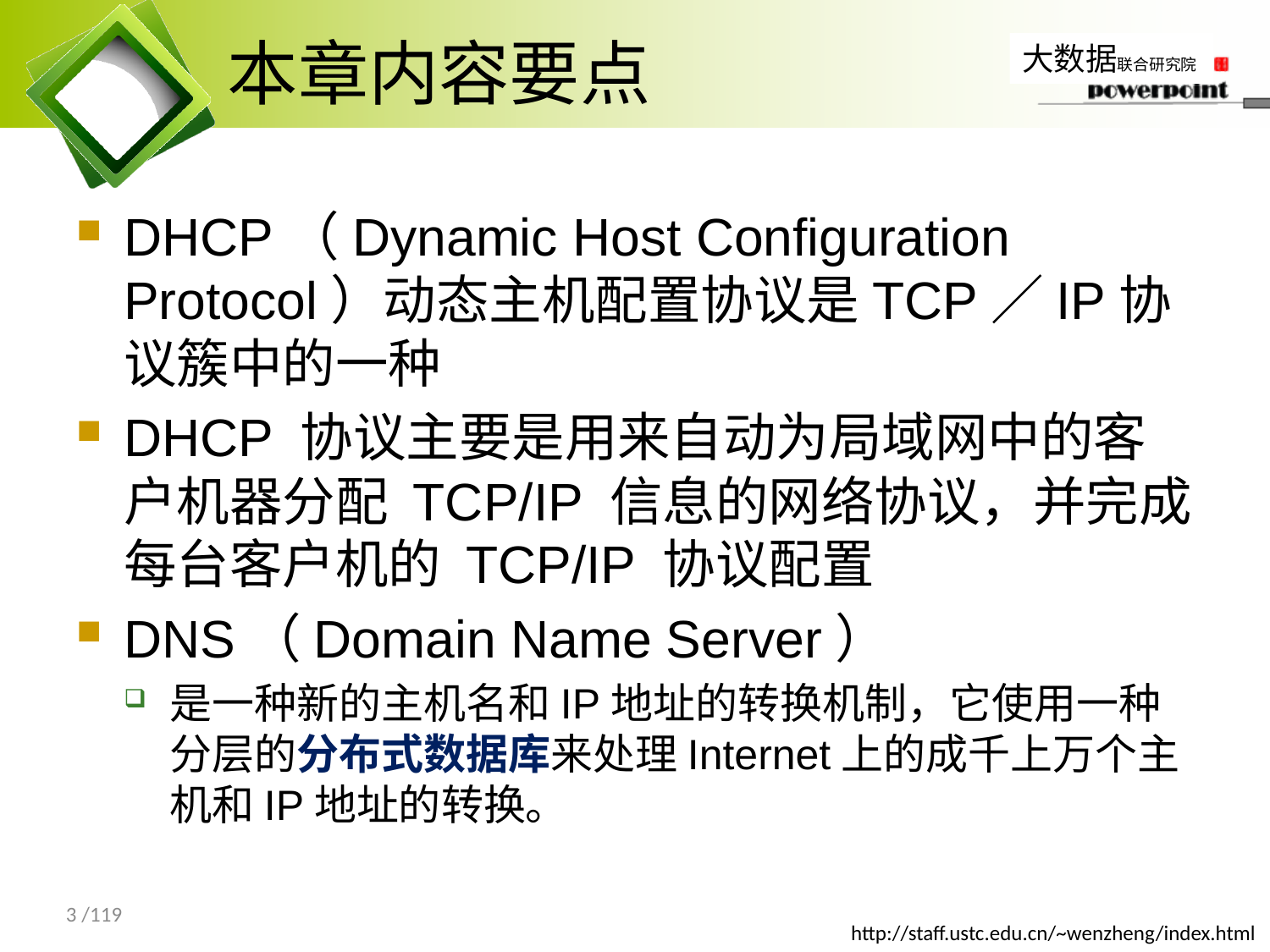

# 本章内容要点

DHCP（Dynamic Host Configuration Protocol）动态主机配置协议是TCP／IP协议簇中的一种
DHCP 协议主要是用来自动为局域网中的客户机器分配 TCP/IP 信息的网络协议，并完成每台客户机的 TCP/IP 协议配置
DNS（Domain Name Server）
是一种新的主机名和IP地址的转换机制，它使用一种分层的分布式数据库来处理Internet上的成千上万个主机和IP地址的转换。
3